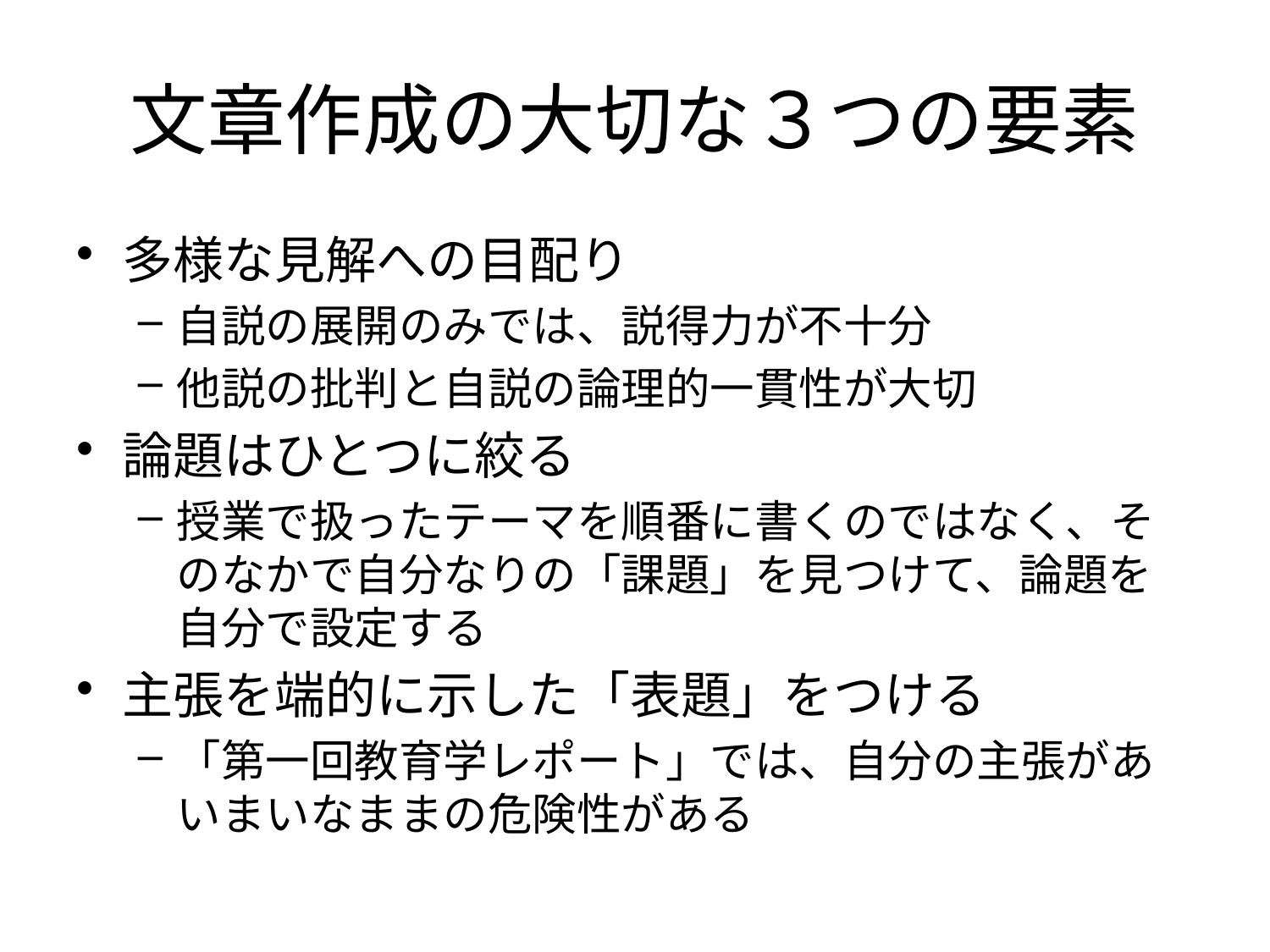

# 文章作成の大切な３つの要素
多様な見解への目配り
自説の展開のみでは、説得力が不十分
他説の批判と自説の論理的一貫性が大切
論題はひとつに絞る
授業で扱ったテーマを順番に書くのではなく、そのなかで自分なりの「課題」を見つけて、論題を自分で設定する
主張を端的に示した「表題」をつける
「第一回教育学レポート」では、自分の主張があいまいなままの危険性がある